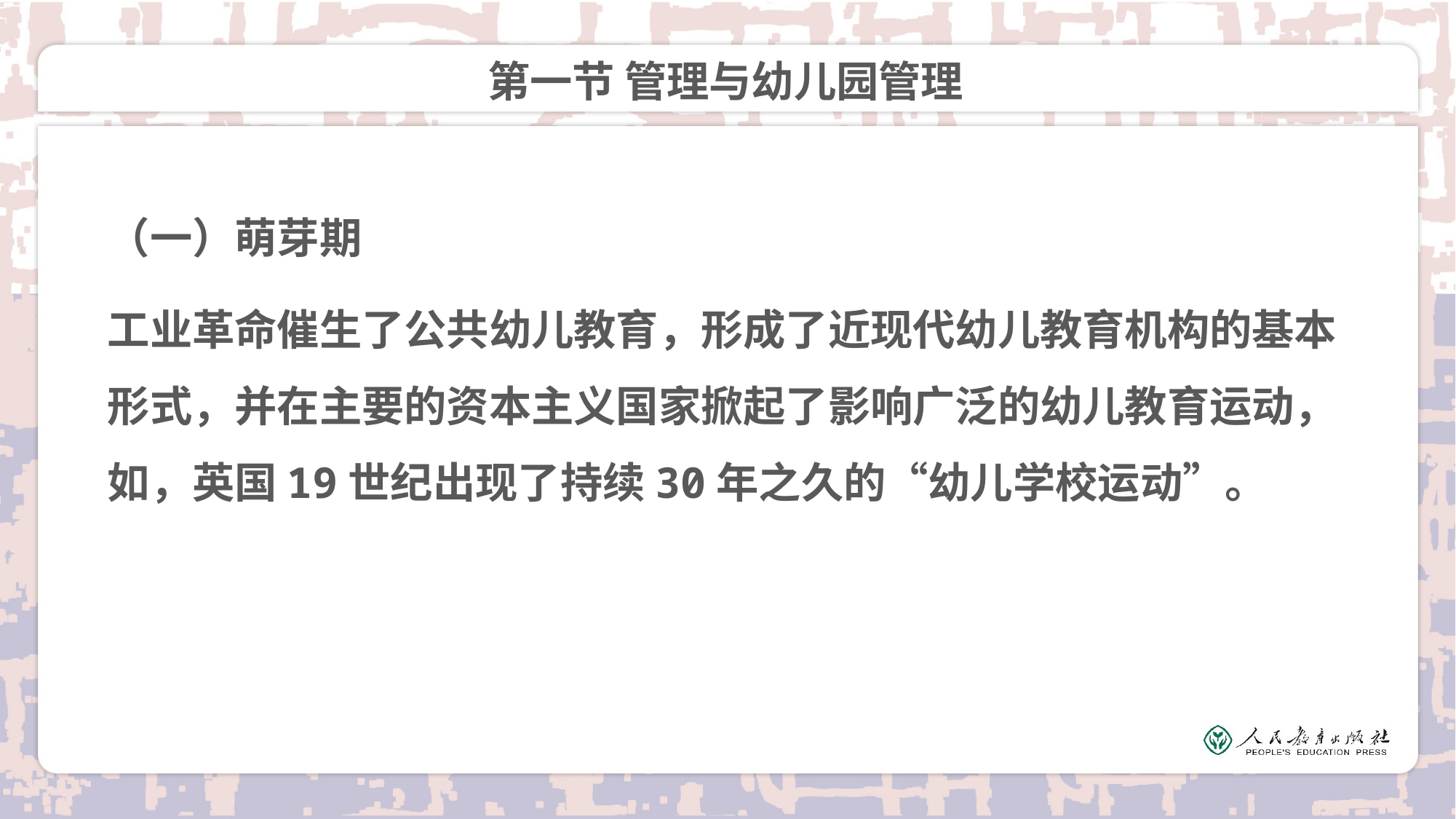

# 第一节 管理与幼儿园管理
（一）萌芽期
工业革命催生了公共幼儿教育，形成了近现代幼儿教育机构的基本形式，并在主要的资本主义国家掀起了影响广泛的幼儿教育运动，如，英国19世纪出现了持续30年之久的“幼儿学校运动”。